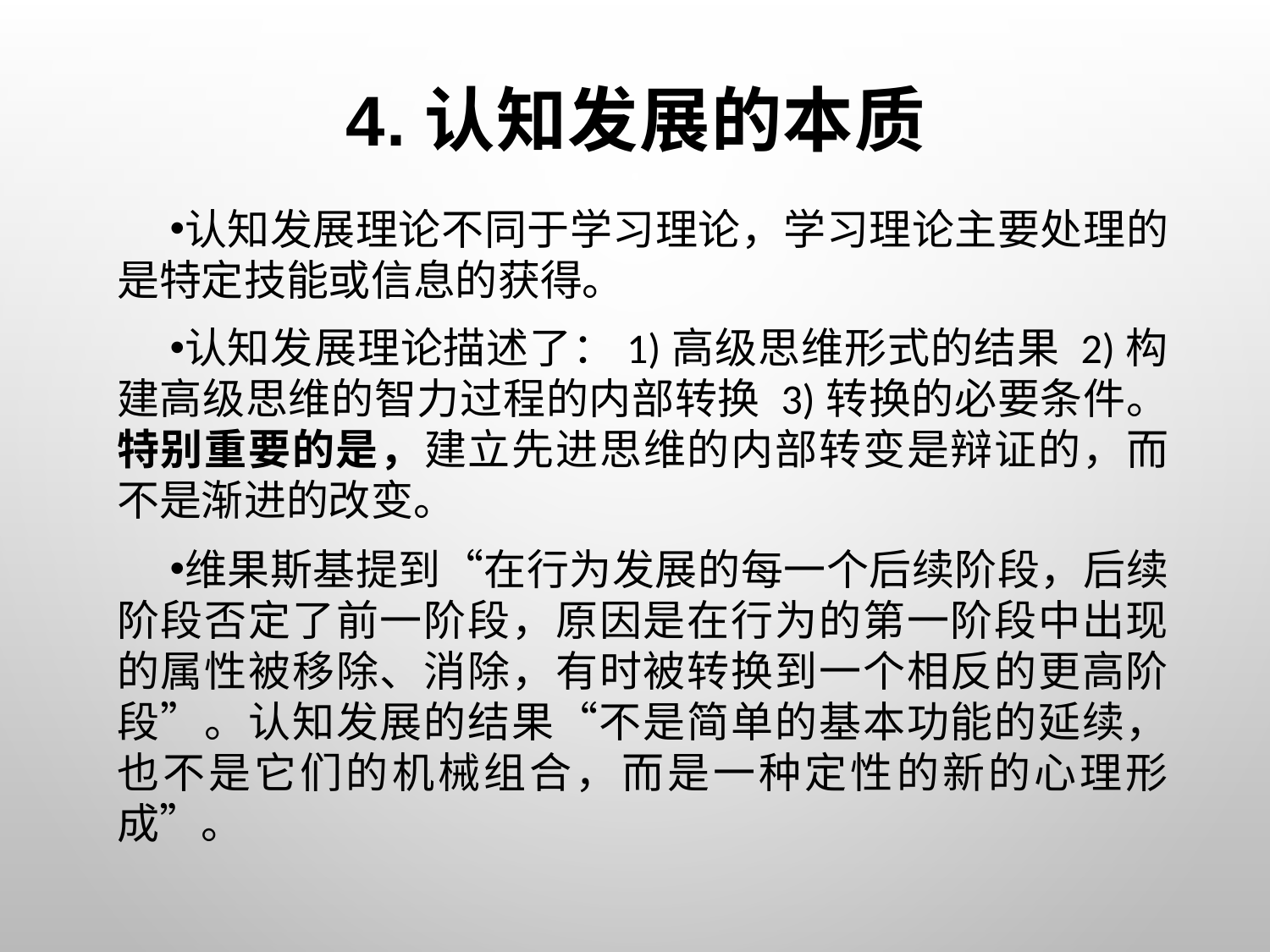

# 4.认知发展的本质
认知发展理论不同于学习理论，学习理论主要处理的是特定技能或信息的获得。
认知发展理论描述了：1)高级思维形式的结果 2)构建高级思维的智力过程的内部转换 3)转换的必要条件。特别重要的是，建立先进思维的内部转变是辩证的，而不是渐进的改变。
维果斯基提到“在行为发展的每一个后续阶段，后续阶段否定了前一阶段，原因是在行为的第一阶段中出现的属性被移除、消除，有时被转换到一个相反的更高阶段”。认知发展的结果“不是简单的基本功能的延续，也不是它们的机械组合，而是一种定性的新的心理形成”。